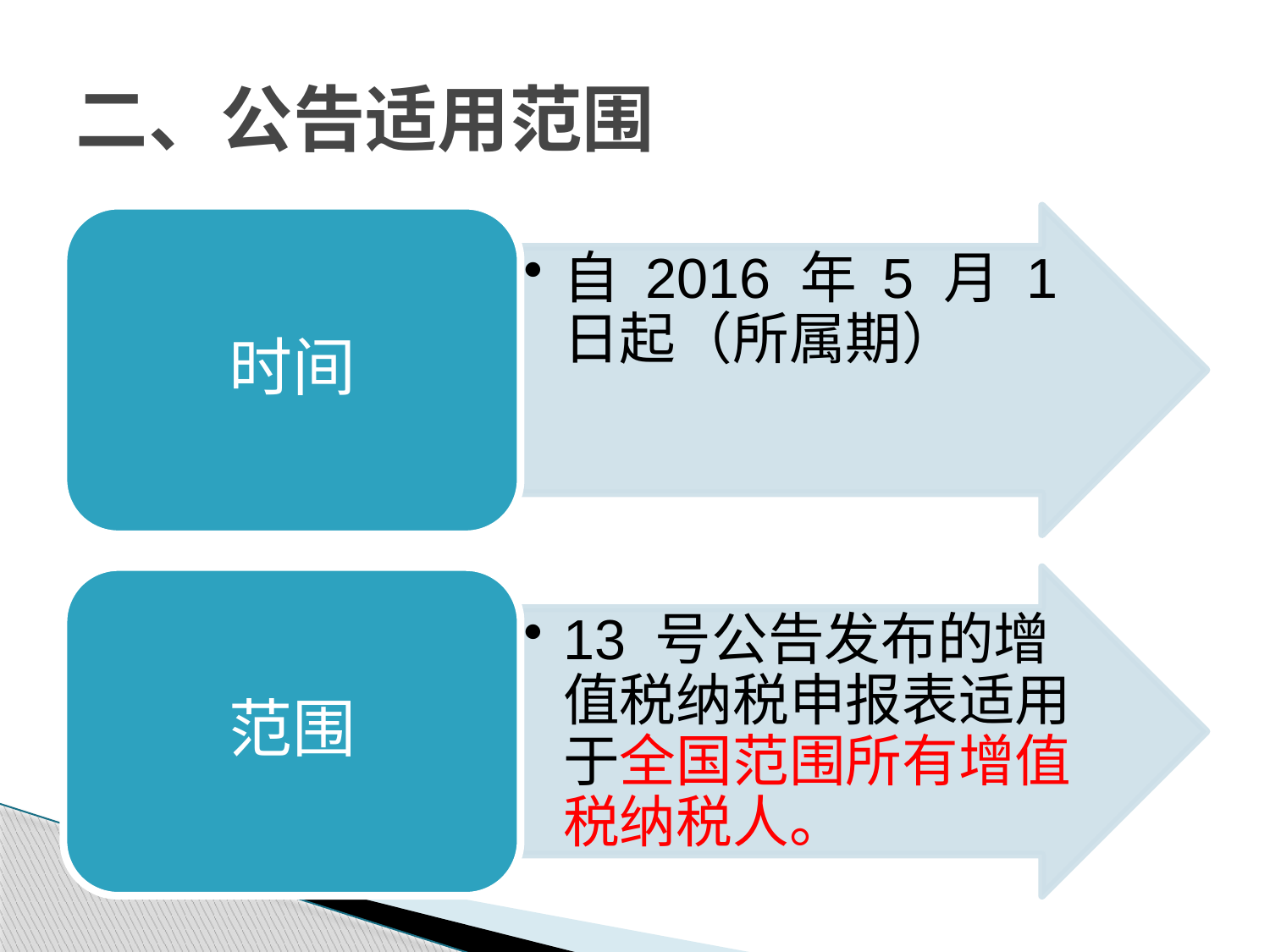

# 二、公告适用范围
自 2016 年 5 月 1 日起（所属期）
时间
13 号公告发布的增值税纳税申报表适用于全国范围所有增值税纳税人。
范围